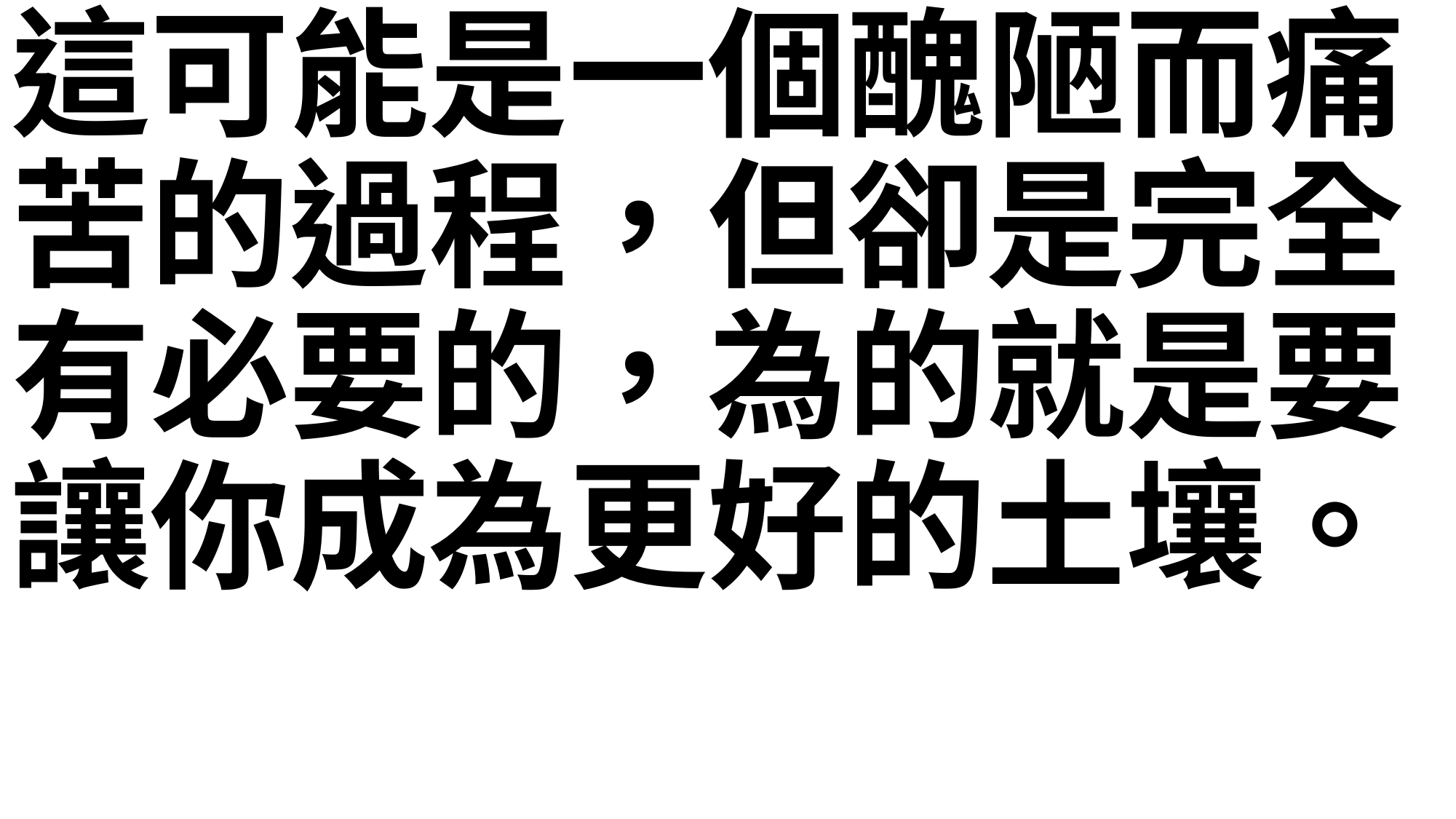

這可能是一個醜陋而痛苦的過程，但卻是完全有必要的，為的就是要讓你成為更好的土壤。